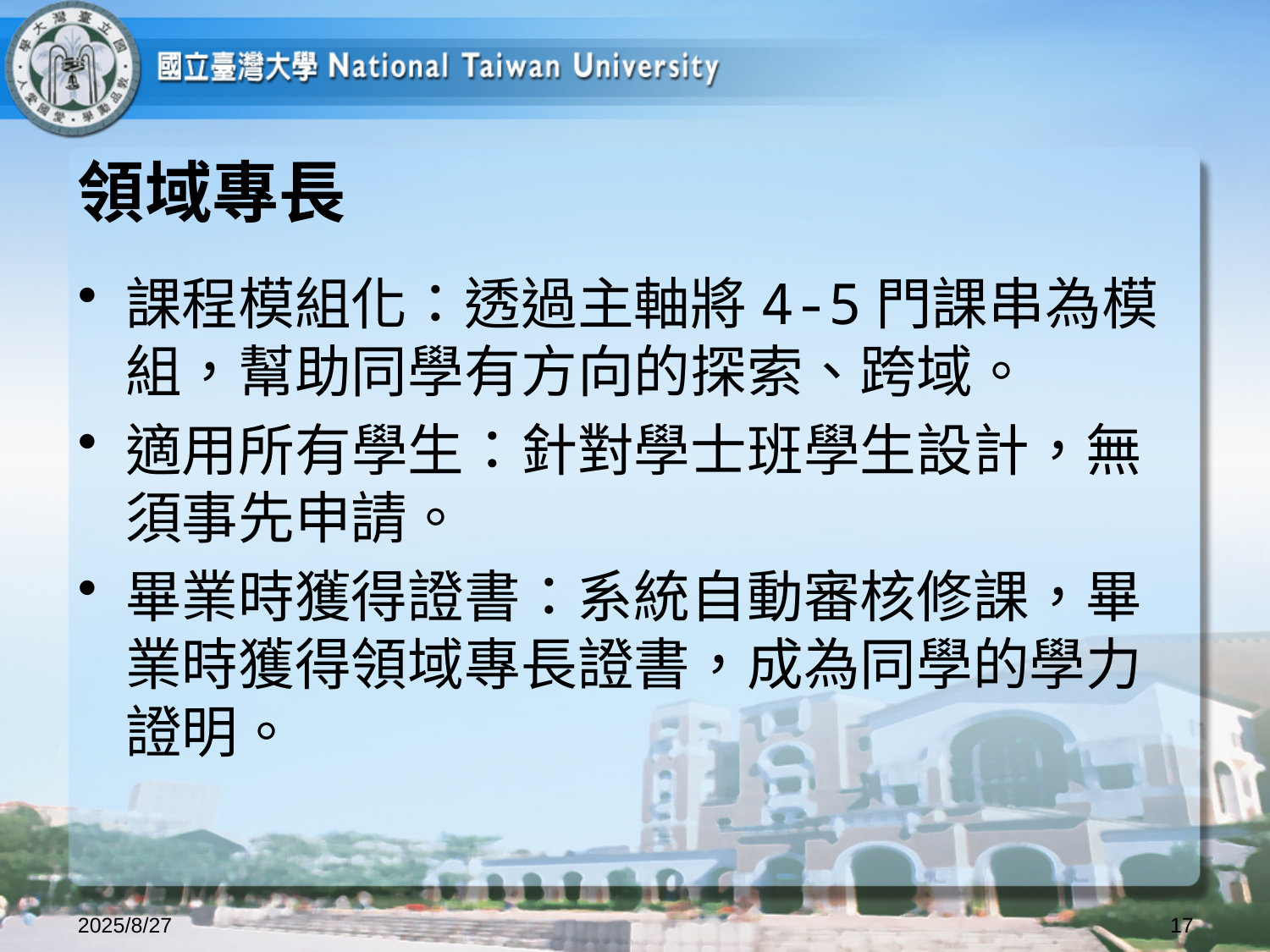

# 領域專長
課程模組化：透過主軸將4-5門課串為模組，幫助同學有方向的探索、跨域。
適用所有學生：針對學士班學生設計，無須事先申請。
畢業時獲得證書：系統自動審核修課，畢業時獲得領域專長證書，成為同學的學力證明。
2025/8/27
17